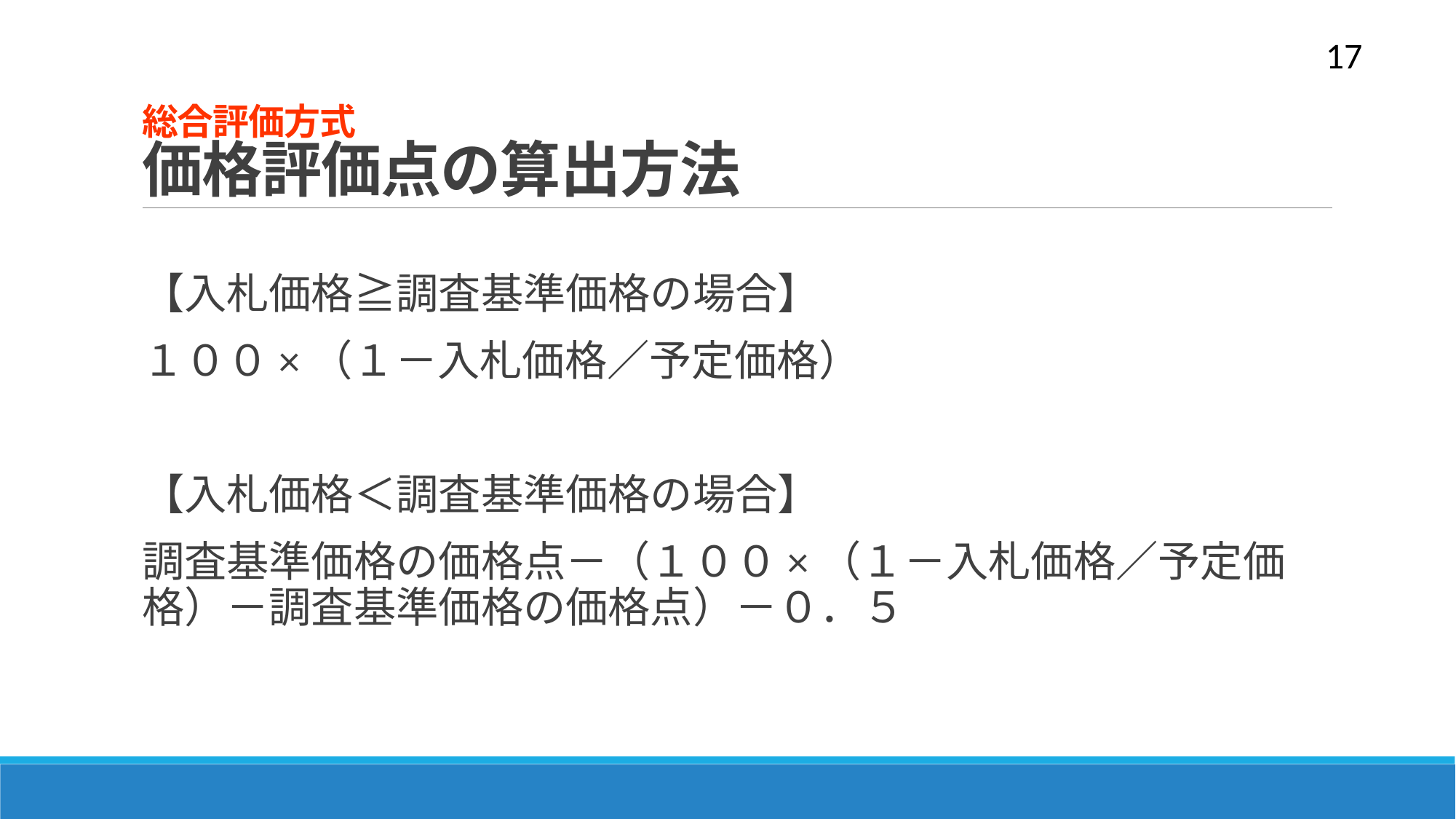

17
# 総合評価方式 価格評価点の算出方法

【入札価格≧調査基準価格の場合】
１００×（１－入札価格／予定価格）

【入札価格＜調査基準価格の場合】
調査基準価格の価格点－（１００×（１－入札価格／予定価格）－調査基準価格の価格点）－０．５